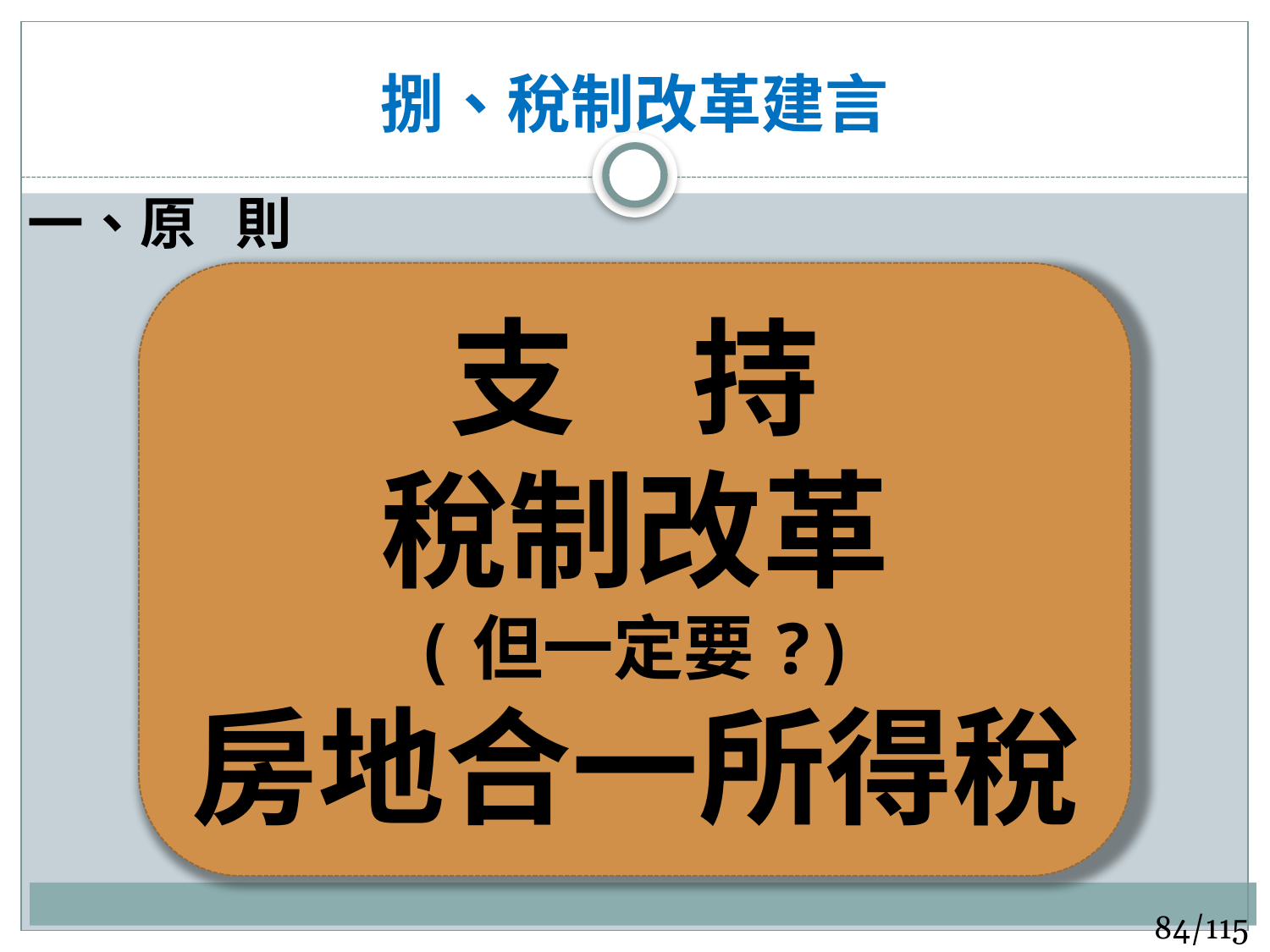

# 捌、稅制改革建言
一、原   則
支    持
稅制改革
(但一定要?)
房地合一所得稅